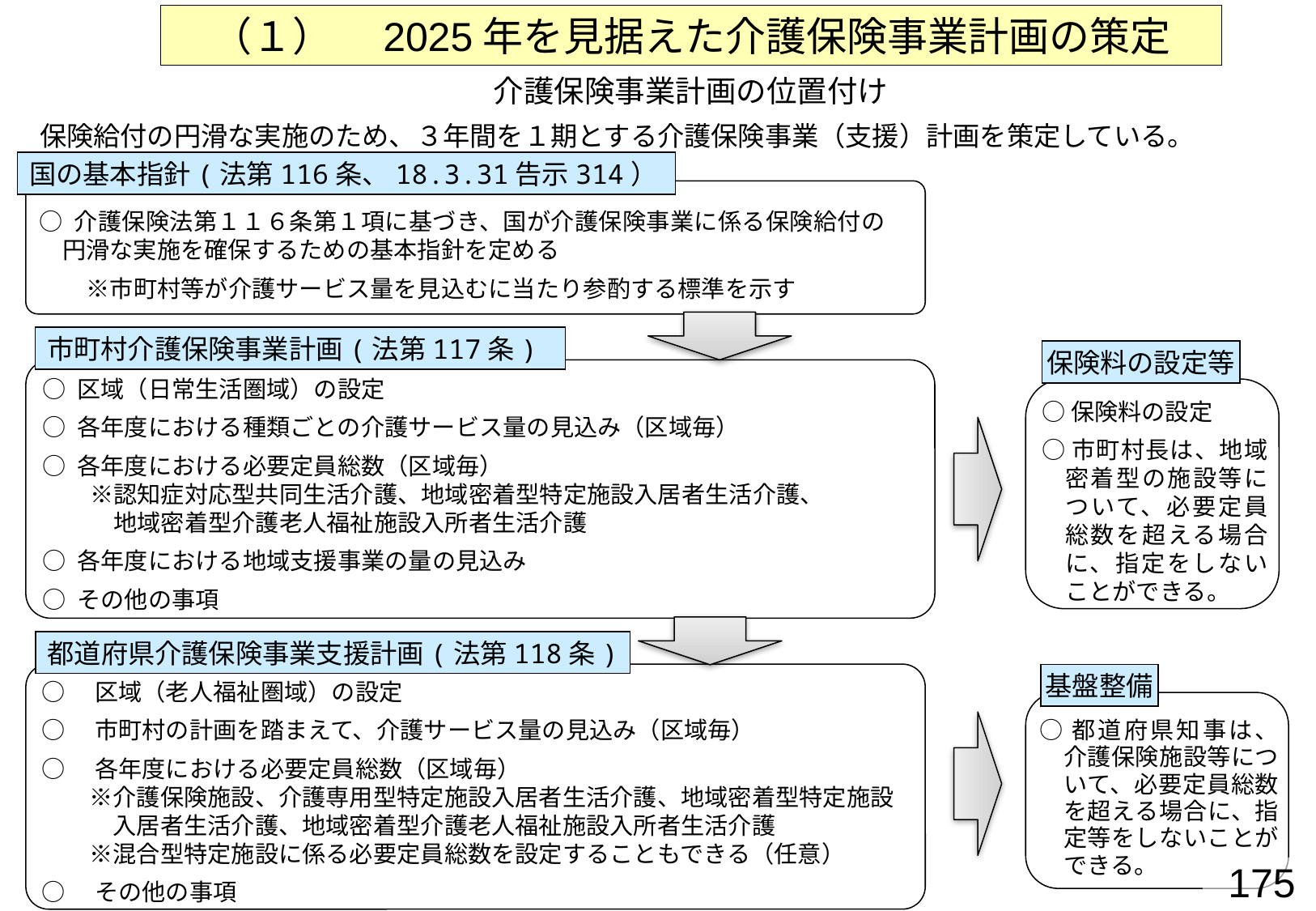

（１）　2025年を見据えた介護保険事業計画の策定
介護保険事業計画の位置付け
　保険給付の円滑な実施のため、３年間を１期とする介護保険事業（支援）計画を策定している。
国の基本指針(法第116条、18.3.31告示314）
○ 介護保険法第１１６条第１項に基づき、国が介護保険事業に係る保険給付の　円滑な実施を確保するための基本指針を定める
　　※市町村等が介護サービス量を見込むに当たり参酌する標準を示す

市町村介護保険事業計画(法第117条)
保険料の設定等
○ 区域（日常生活圏域）の設定
○ 各年度における種類ごとの介護サービス量の見込み（区域毎）
○ 各年度における必要定員総数（区域毎）
　　※認知症対応型共同生活介護、地域密着型特定施設入居者生活介護、
　　　地域密着型介護老人福祉施設入所者生活介護
○ 各年度における地域支援事業の量の見込み
○ その他の事項
○保険料の設定
○市町村長は、地域密着型の施設等について、必要定員総数を超える場合に、指定をしないことができる。

都道府県介護保険事業支援計画(法第118条)
○　区域（老人福祉圏域）の設定
○　市町村の計画を踏まえて、介護サービス量の見込み（区域毎）
○　各年度における必要定員総数（区域毎）
　　※介護保険施設、介護専用型特定施設入居者生活介護、地域密着型特定施設
　　　入居者生活介護、地域密着型介護老人福祉施設入所者生活介護
　　※混合型特定施設に係る必要定員総数を設定することもできる（任意）
○　その他の事項
基盤整備
○都道府県知事は、介護保険施設等について、必要定員総数を超える場合に、指定等をしないことができる。

175